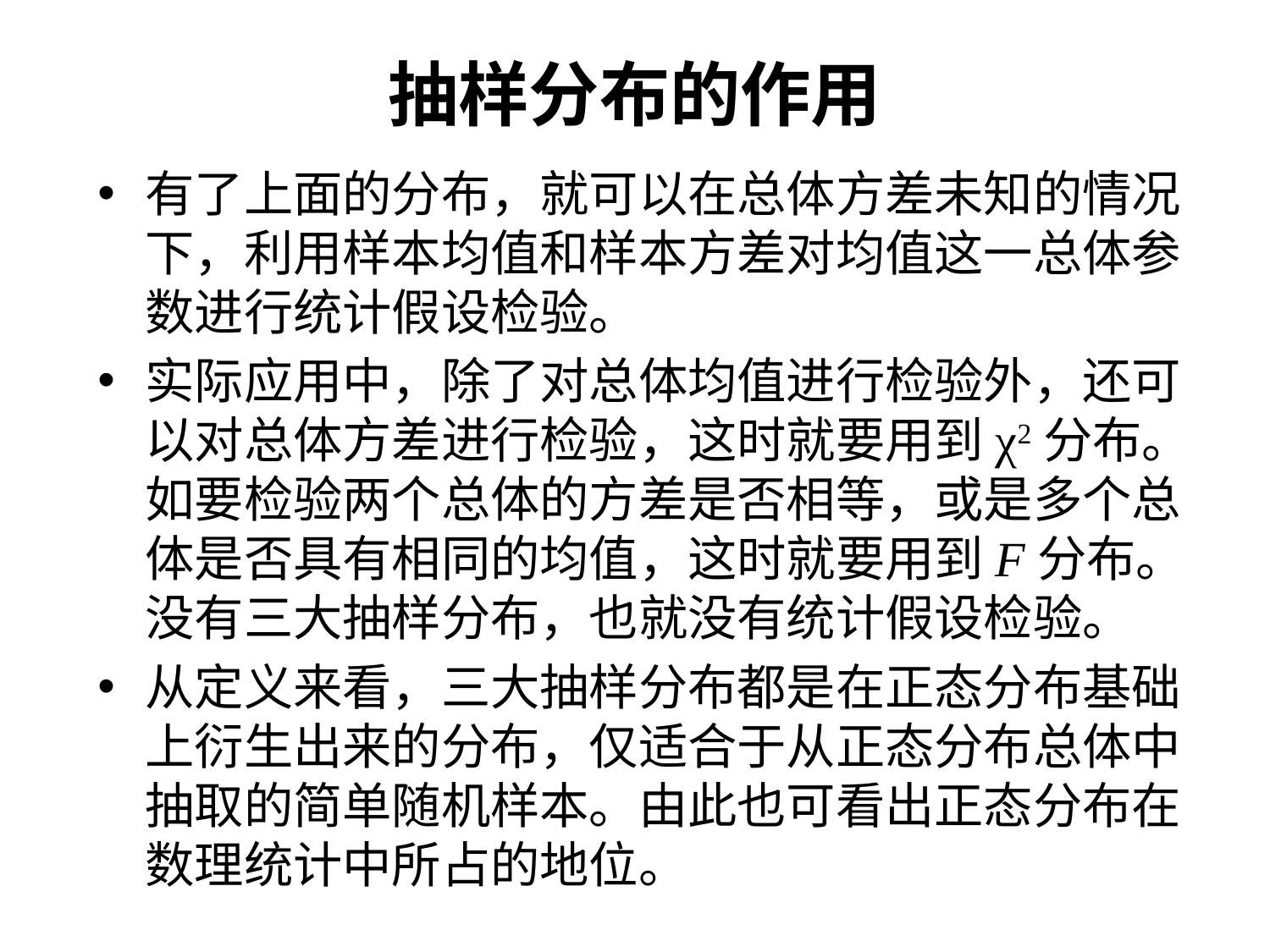

# 抽样分布的作用
有了上面的分布，就可以在总体方差未知的情况下，利用样本均值和样本方差对均值这一总体参数进行统计假设检验。
实际应用中，除了对总体均值进行检验外，还可以对总体方差进行检验，这时就要用到χ2分布。如要检验两个总体的方差是否相等，或是多个总体是否具有相同的均值，这时就要用到F分布。没有三大抽样分布，也就没有统计假设检验。
从定义来看，三大抽样分布都是在正态分布基础上衍生出来的分布，仅适合于从正态分布总体中抽取的简单随机样本。由此也可看出正态分布在数理统计中所占的地位。